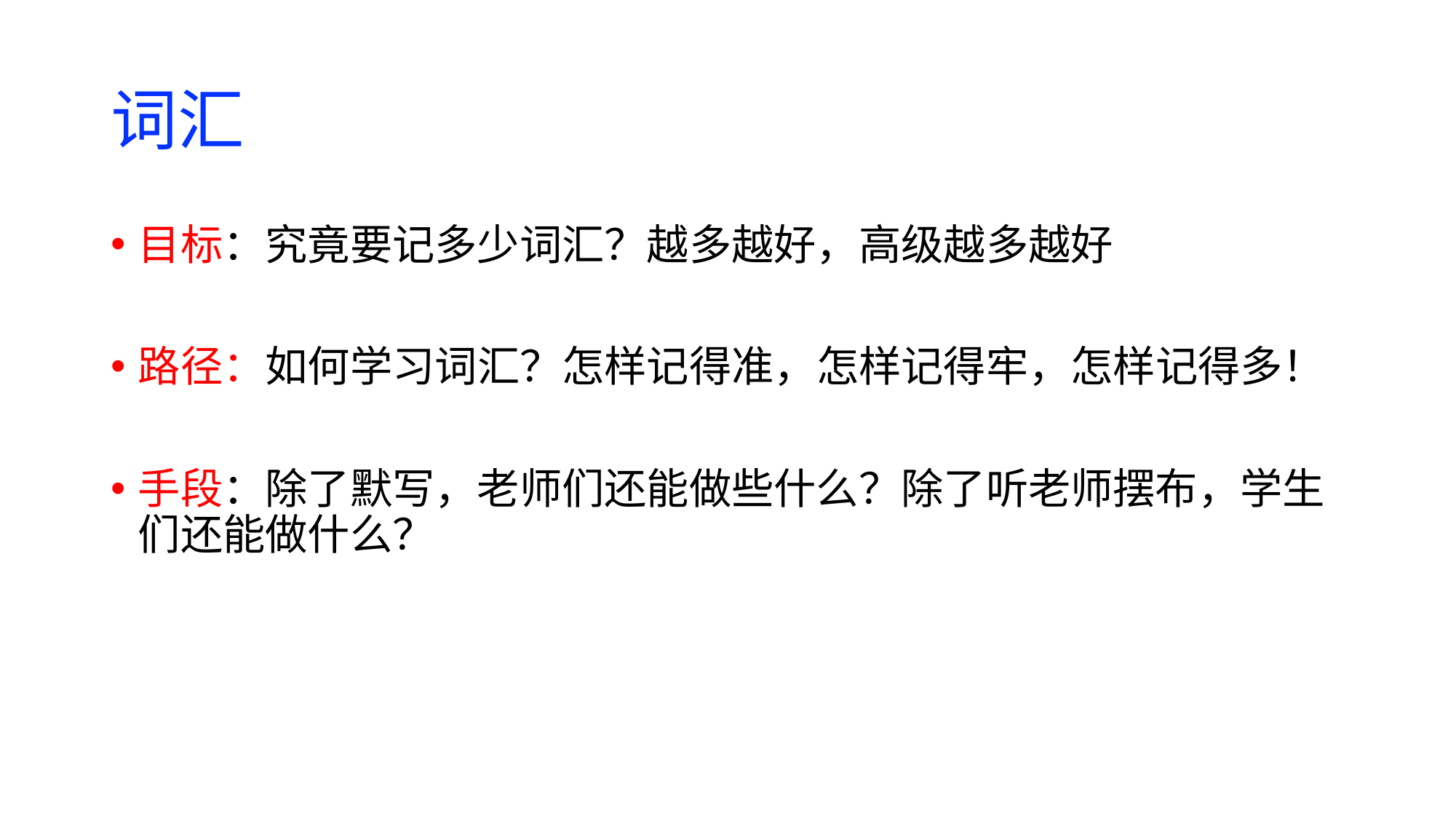

# 词汇
目标：究竟要记多少词汇？越多越好，高级越多越好

路径：如何学习词汇？怎样记得准，怎样记得牢，怎样记得多！

手段：除了默写，老师们还能做些什么？除了听老师摆布，学生们还能做什么？